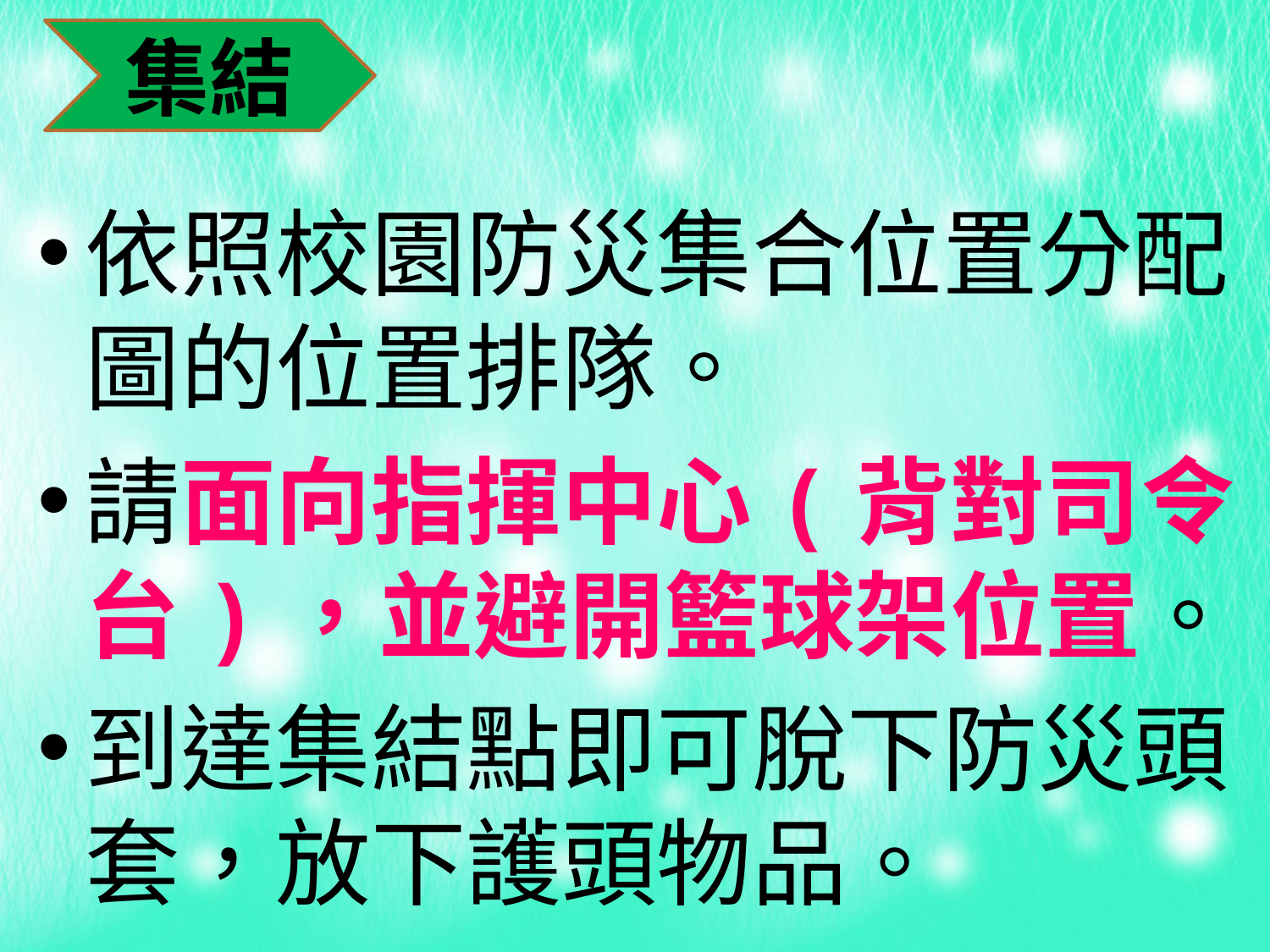

#
集結
依照校園防災集合位置分配圖的位置排隊。
請面向指揮中心(背對司令台)，並避開籃球架位置。
到達集結點即可脫下防災頭套，放下護頭物品。